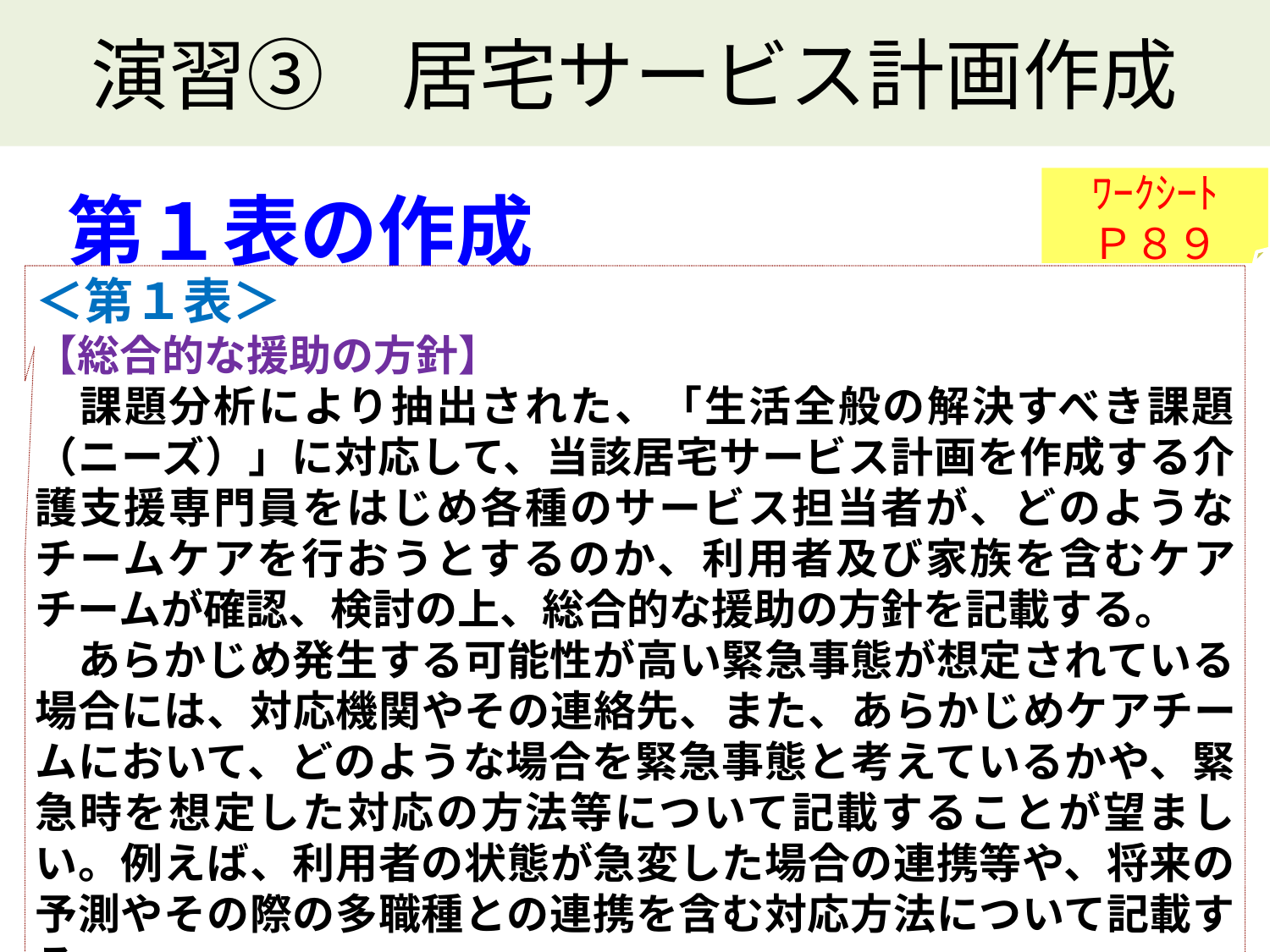

演習③　居宅サービス計画作成
ﾜｰｸｼｰﾄ
Ｐ８９
第１表の作成
＜第１表＞
【総合的な援助の方針】
　課題分析により抽出された、「生活全般の解決すべき課題（ニーズ）」に対応して、当該居宅サービス計画を作成する介護支援専門員をはじめ各種のサービス担当者が、どのようなチームケアを行おうとするのか、利用者及び家族を含むケアチームが確認、検討の上、総合的な援助の方針を記載する。
　あらかじめ発生する可能性が高い緊急事態が想定されている場合には、対応機関やその連絡先、また、あらかじめケアチームにおいて、どのような場合を緊急事態と考えているかや、緊急時を想定した対応の方法等について記載することが望ましい。例えば、利用者の状態が急変した場合の連携等や、将来の予測やその際の多職種との連携を含む対応方法について記載する。

47